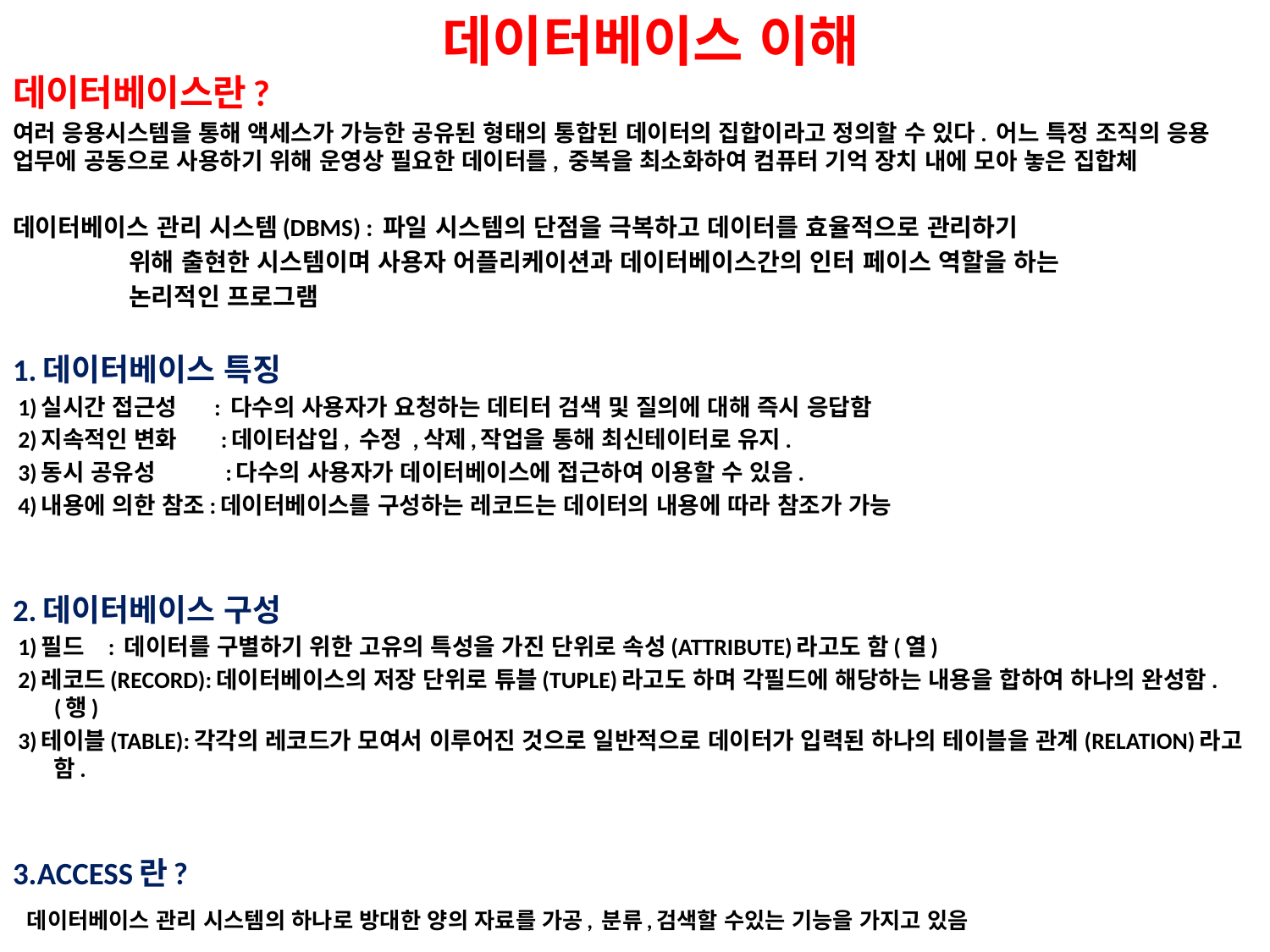

# 데이터베이스 이해
데이터베이스란?
여러 응용시스템을 통해 액세스가 가능한 공유된 형태의 통합된 데이터의 집합이라고 정의할 수 있다. 어느 특정 조직의 응용 업무에 공동으로 사용하기 위해 운영상 필요한 데이터를, 중복을 최소화하여 컴퓨터 기억 장치 내에 모아 놓은 집합체

데이터베이스 관리 시스템(DBMS) : 파일 시스템의 단점을 극복하고 데이터를 효율적으로 관리하기
                위해 출현한 시스템이며 사용자 어플리케이션과 데이터베이스간의 인터 페이스 역할을 하는
                논리적인 프로그램

1.데이터베이스 특징
 1)실시간 접근성     : 다수의 사용자가 요청하는 데티터 검색 및 질의에 대해 즉시 응답함
 2)지속적인 변화      :데이터삽입, 수정 ,삭제,작업을 통해 최신테이터로 유지.
 3)동시 공유성          :다수의 사용자가 데이터베이스에 접근하여 이용할 수 있음.
 4)내용에 의한 참조:데이터베이스를 구성하는 레코드는 데이터의 내용에 따라 참조가 가능

2.데이터베이스 구성
 1)필드   : 데이터를 구별하기 위한 고유의 특성을 가진 단위로 속성(ATTRIBUTE)라고도 함(열)
 2)레코드(RECORD):데이터베이스의 저장 단위로 튜블(TUPLE)라고도 하며 각필드에 해당하는 내용을 합하여 하나의 완성함.(행)
 3)테이블(TABLE):각각의 레코드가 모여서 이루어진 것으로 일반적으로 데이터가 입력된 하나의 테이블을 관계(RELATION)라고 함.

3.ACCESS란?
 데이터베이스 관리 시스템의 하나로 방대한 양의 자료를 가공, 분류,검색할 수있는 기능을 가지고 있음